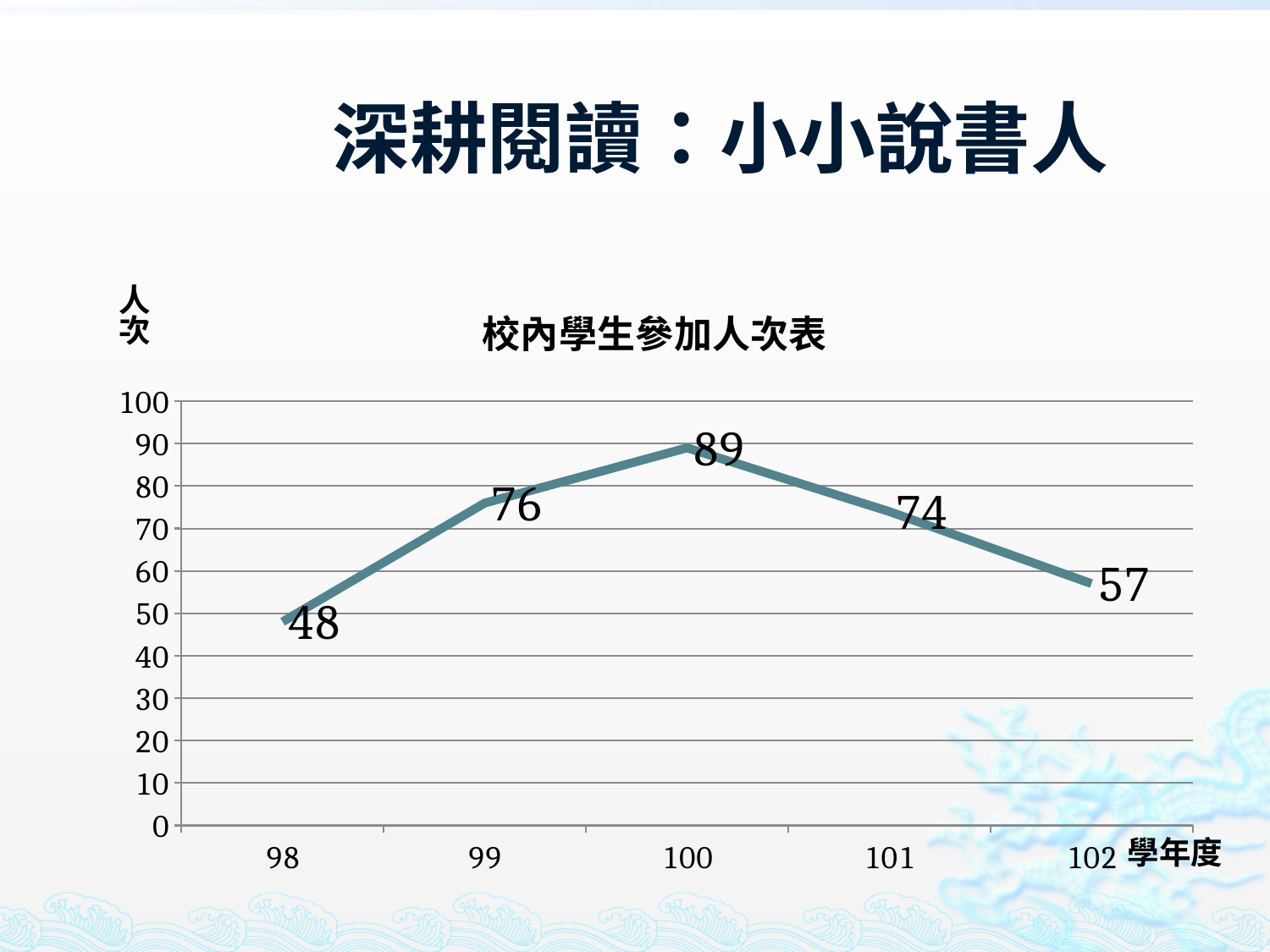

# 深耕閱讀：小小說書人

### Chart: 校內學生參加人次表

| Category | 數列 1 |
|---|---|
| 98 | 48.0 |
| 99 | 76.0 |
| 100 | 89.0 |
| 101 | 74.0 |
| 102 | 57.0 |
學年度